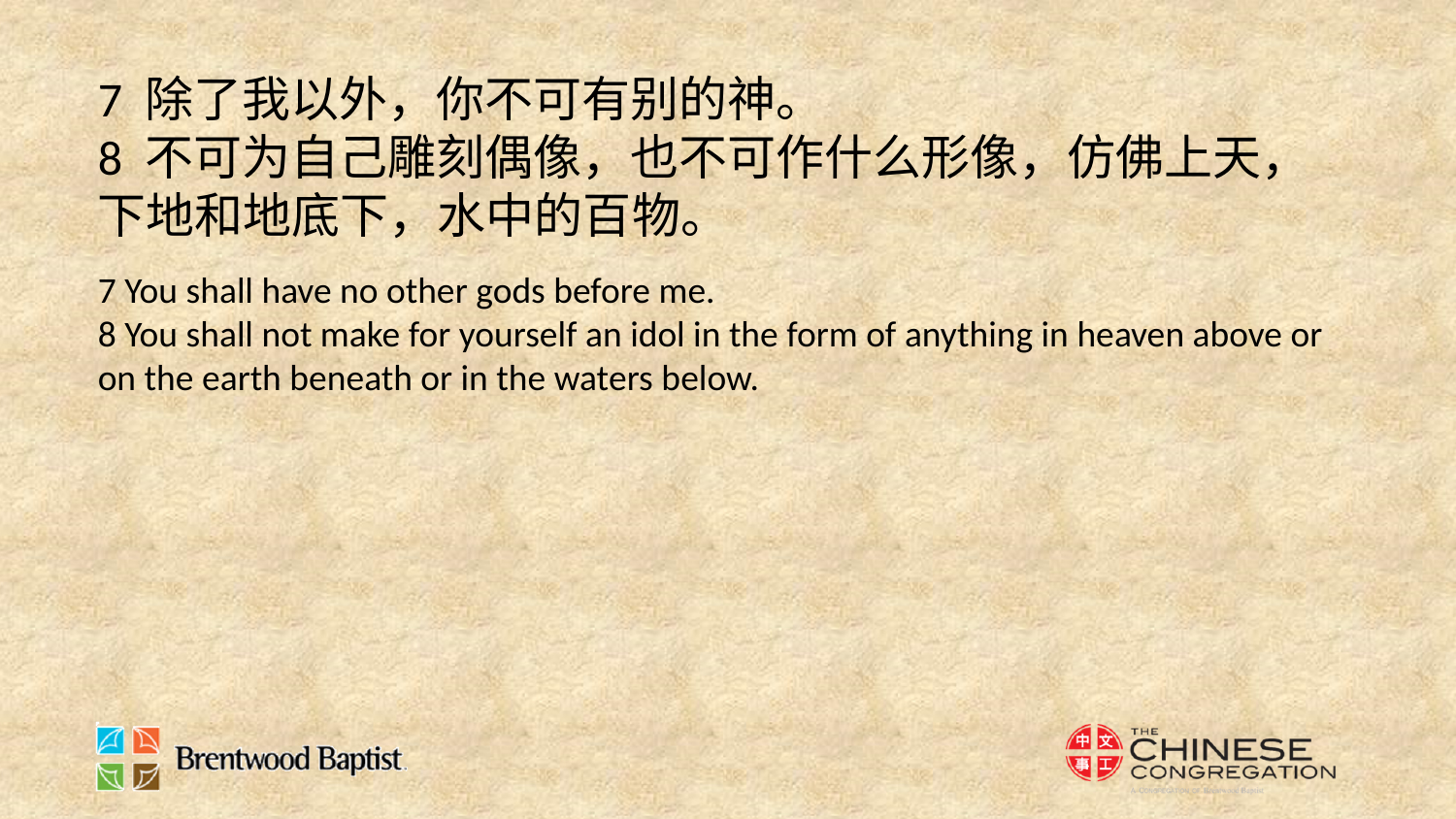

7 除了我以外，你不可有别的神。
8 不可为自己雕刻偶像，也不可作什么形像，仿佛上天，下地和地底下，水中的百物。

7 You shall have no other gods before me.
8 You shall not make for yourself an idol in the form of anything in heaven above or on the earth beneath or in the waters below.